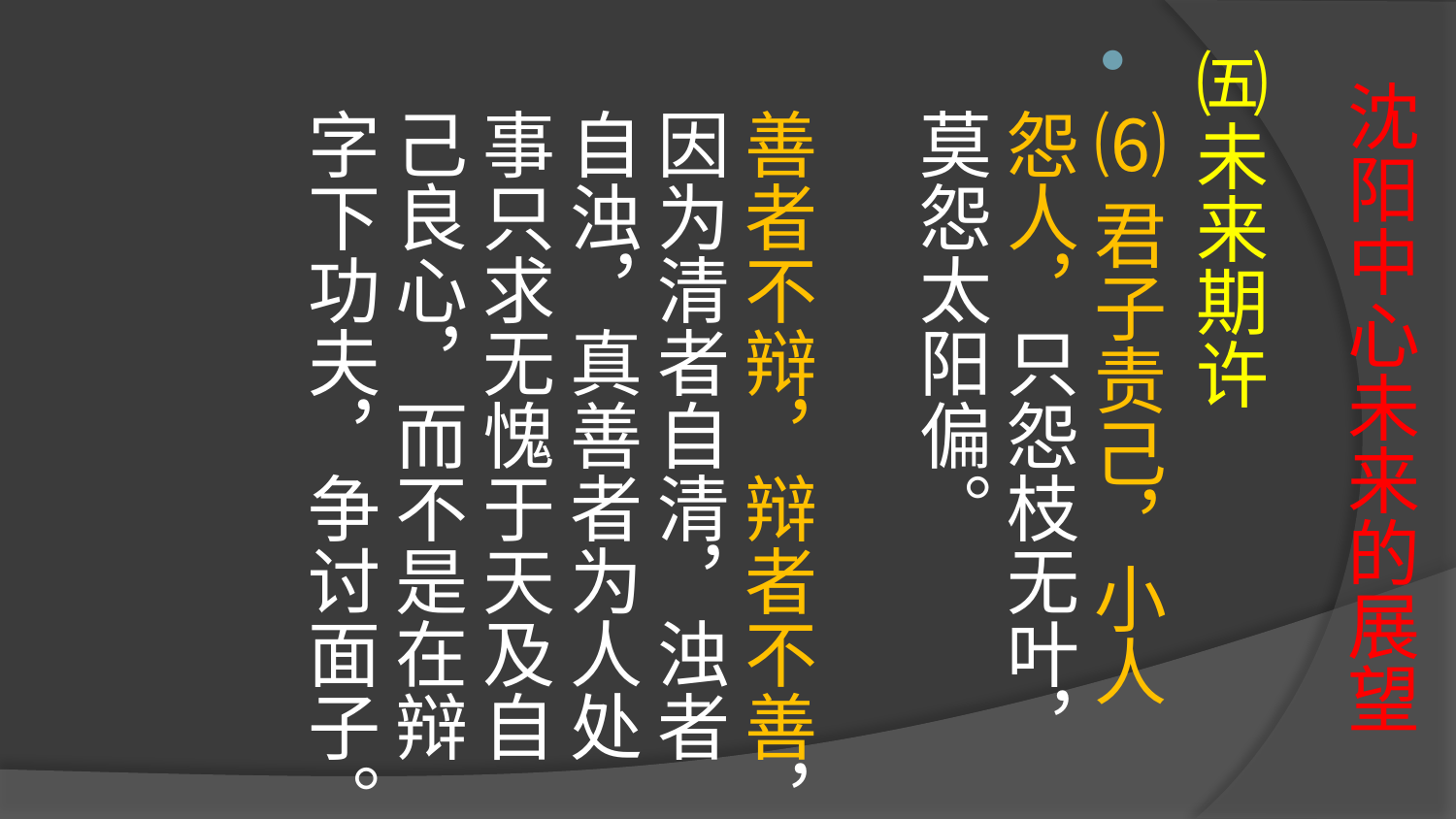

# 沈阳中心未来的展望
㈤未来期许
⑹君子责己，小人怨人，只怨枝无叶，莫怨太阳偏。
善者不辩，辩者不善，因为清者自清，浊者自浊，真善者为人处事只求无愧于天及自己良心，而不是在辩字下功夫，争讨面子。